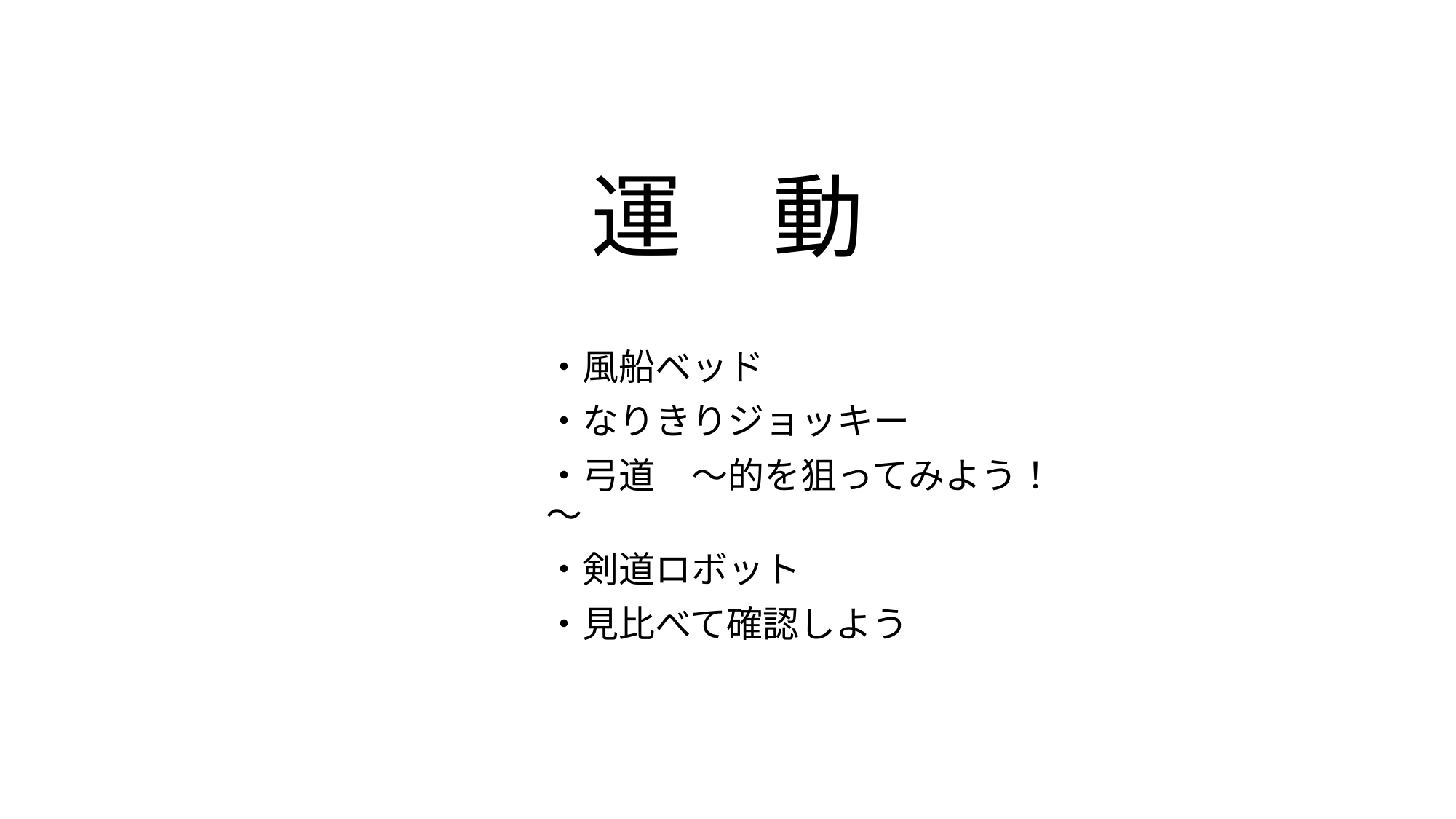

# 運　動
・風船ベッド
・なりきりジョッキー
・弓道　～的を狙ってみよう！～
・剣道ロボット
・見比べて確認しよう